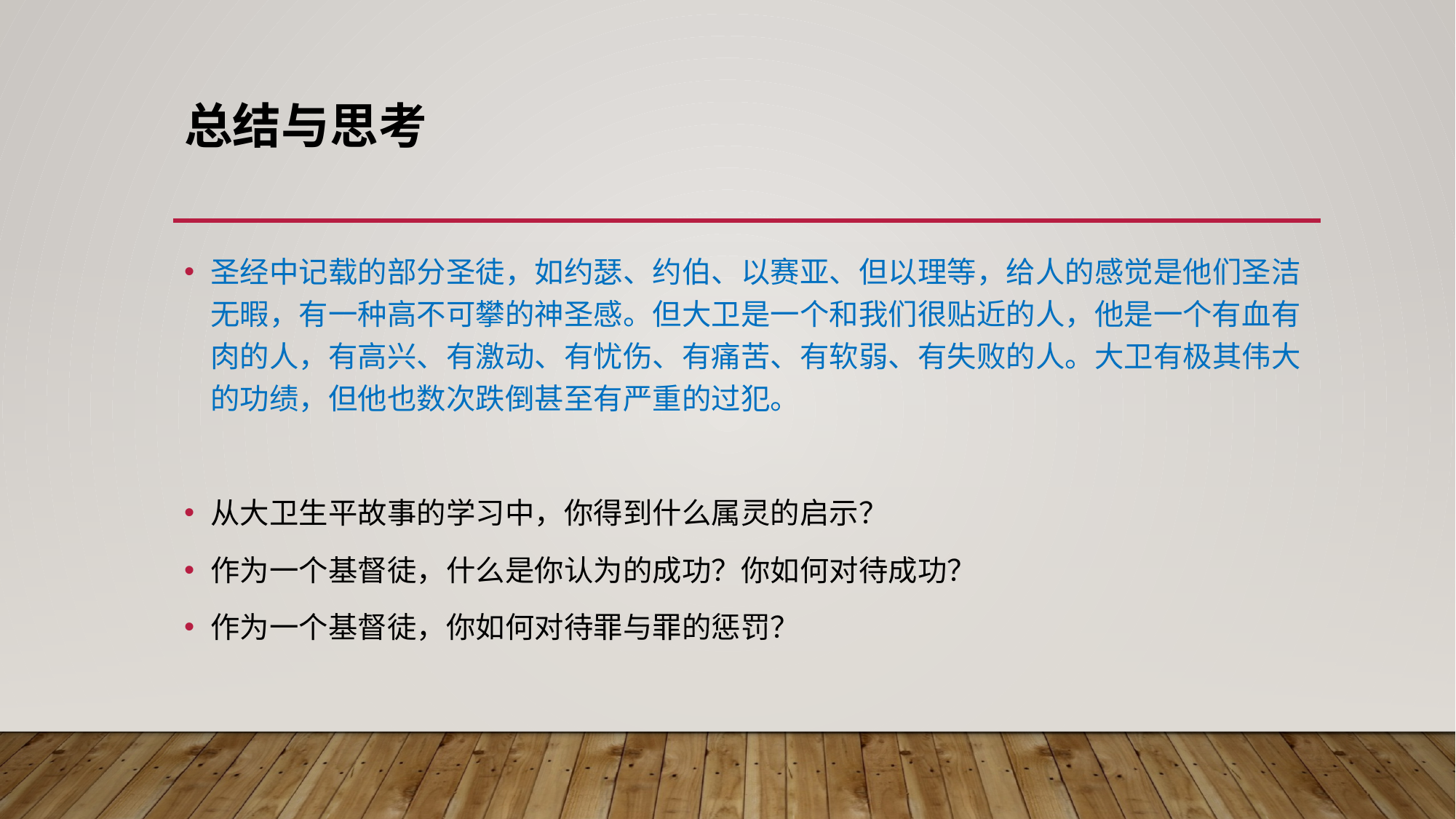

# 总结与思考
圣经中记载的部分圣徒，如约瑟、约伯、以赛亚、但以理等，给人的感觉是他们圣洁无暇，有一种高不可攀的神圣感。但大卫是一个和我们很贴近的人，他是一个有血有肉的人，有高兴、有激动、有忧伤、有痛苦、有软弱、有失败的人。大卫有极其伟大的功绩，但他也数次跌倒甚至有严重的过犯。

从大卫生平故事的学习中，你得到什么属灵的启示？
作为一个基督徒，什么是你认为的成功？你如何对待成功？
作为一个基督徒，你如何对待罪与罪的惩罚？